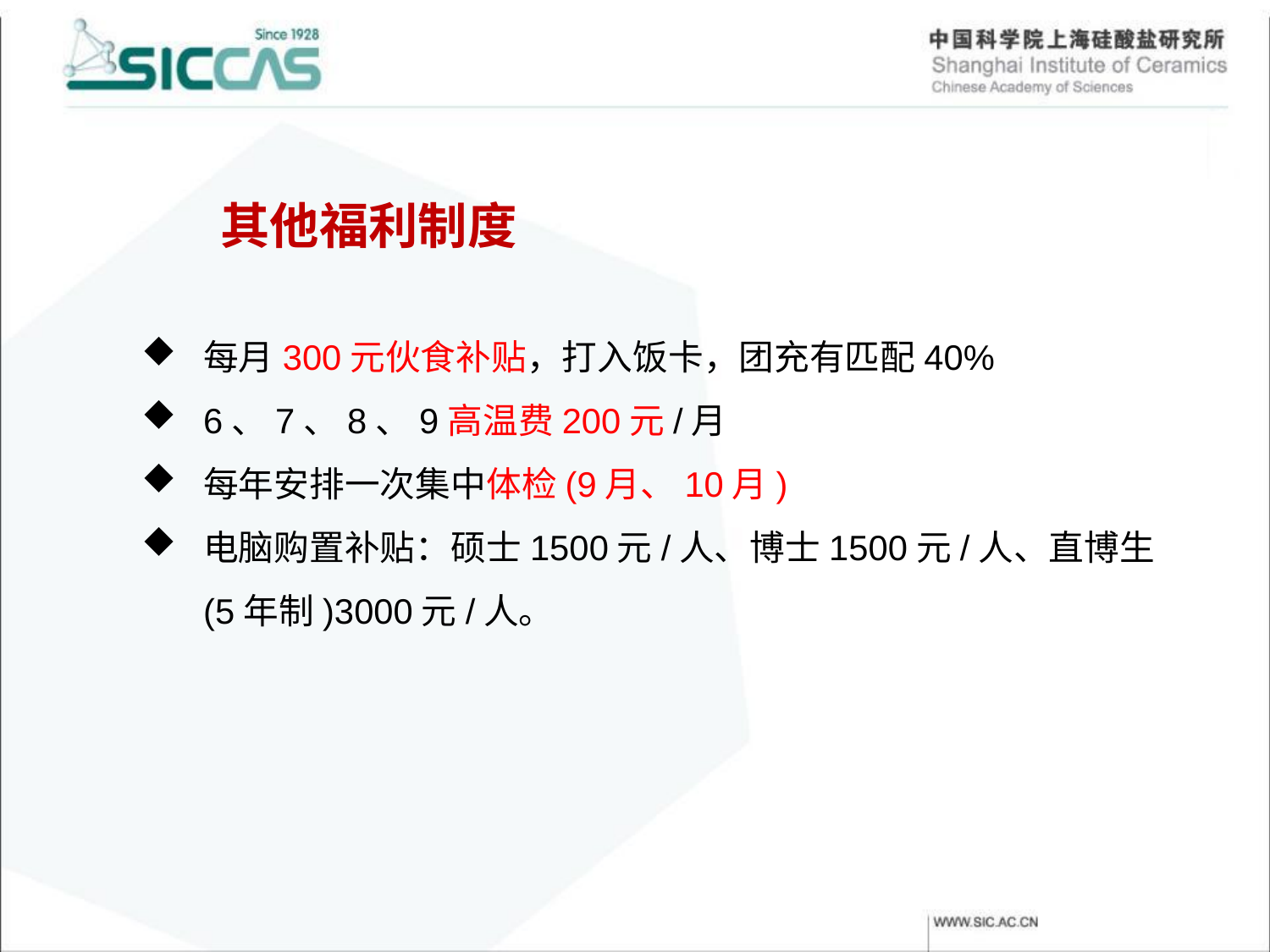

其他福利制度
每月300元伙食补贴，打入饭卡，团充有匹配40%
6、7、8、9高温费200元/月
每年安排一次集中体检(9月、10月)
电脑购置补贴：硕士1500元/人、博士1500元/人、直博生(5年制)3000元/人。